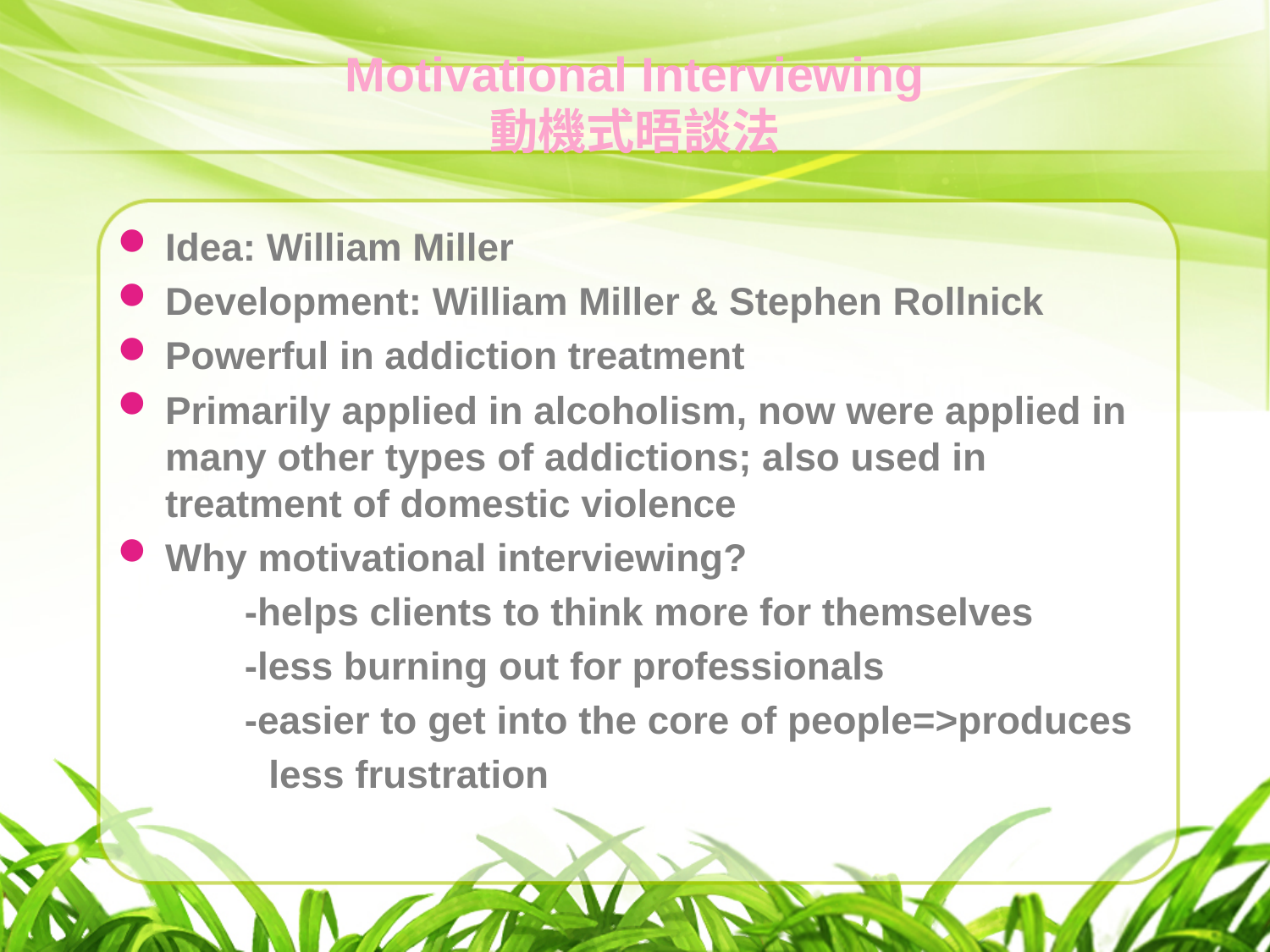

# Motivational Interviewing 動機式晤談法
Idea: William Miller
Development: William Miller & Stephen Rollnick
Powerful in addiction treatment
Primarily applied in alcoholism, now were applied in many other types of addictions; also used in treatment of domestic violence
Why motivational interviewing?
	-helps clients to think more for themselves
	-less burning out for professionals
	-easier to get into the core of people=>produces
              less frustration